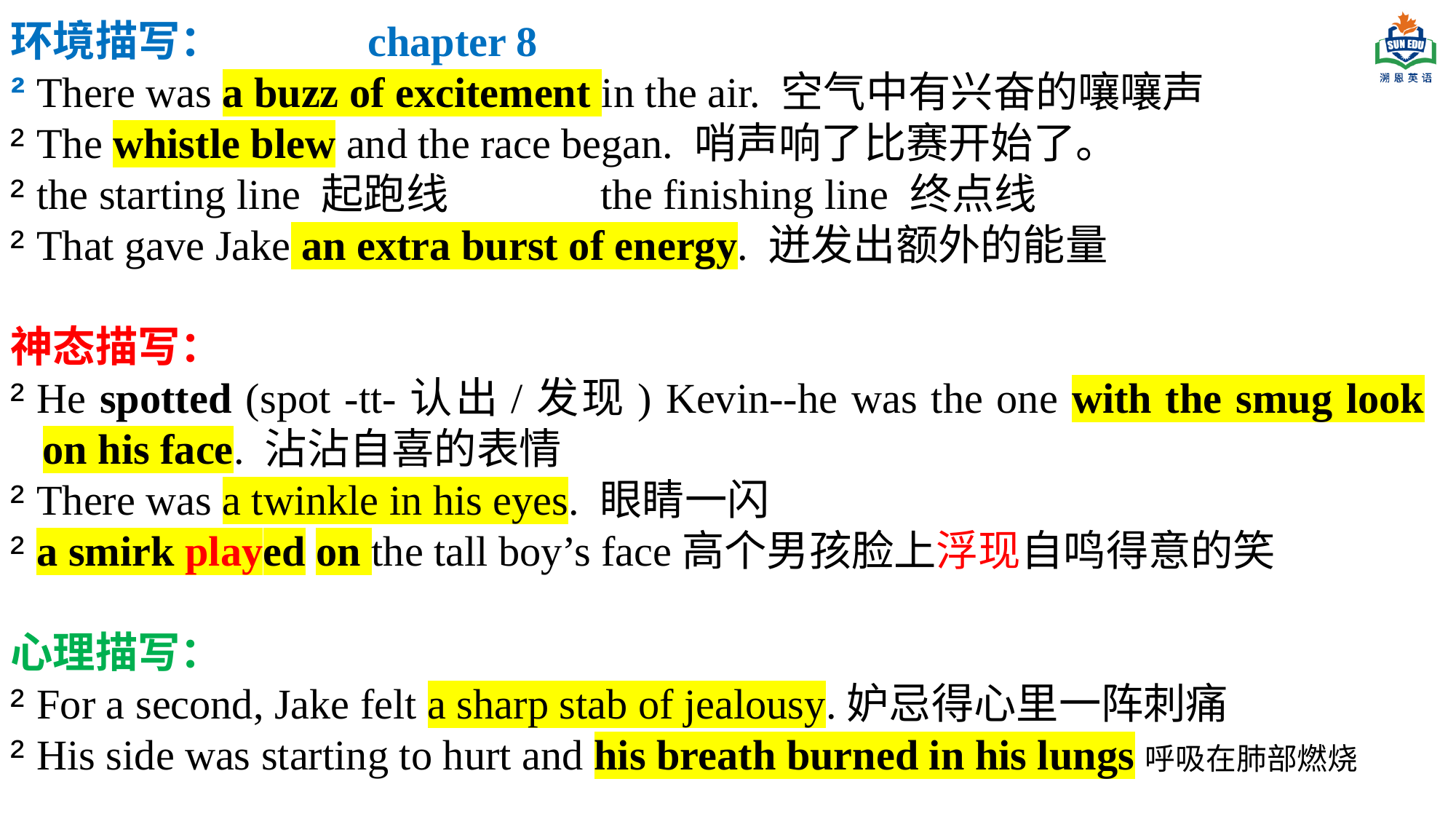

环境描写：              chapter 8
² There was a buzz of excitement in the air. 空气中有兴奋的嚷嚷声
² The whistle blew and the race began. 哨声响了比赛开始了。
² the starting line 起跑线               the finishing line 终点线
² That gave Jake an extra burst of energy. 迸发出额外的能量

神态描写：
² He spotted (spot -tt-认出/发现) Kevin--he was the one with the smug look on his face. 沾沾自喜的表情
² There was a twinkle in his eyes. 眼睛一闪
² a smirk played on the tall boy’s face高个男孩脸上浮现自鸣得意的笑

心理描写：
² For a second, Jake felt a sharp stab of jealousy.妒忌得心里一阵刺痛
² His side was starting to hurt and his breath burned in his lungs呼吸在肺部燃烧